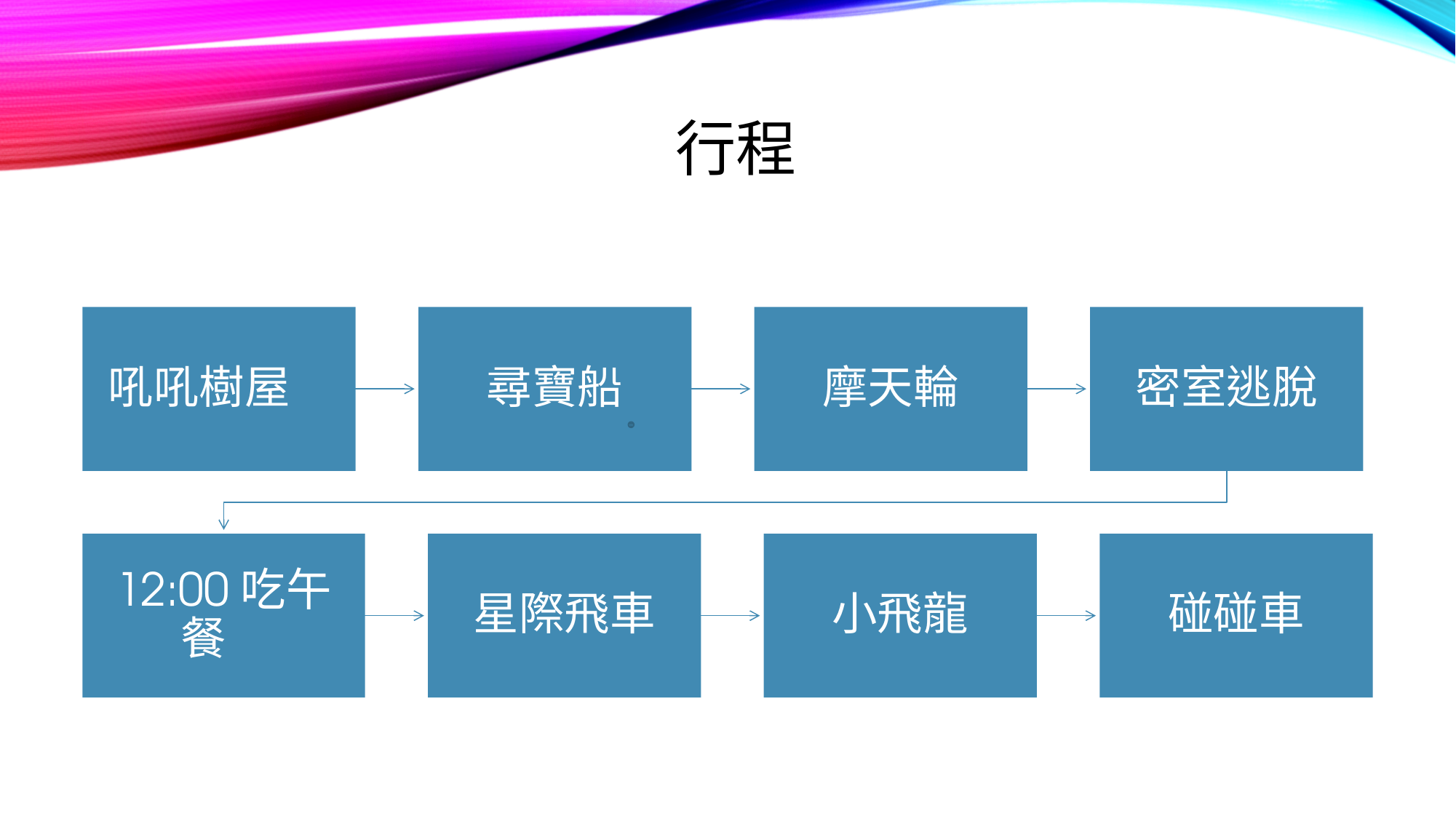

# 行程

吼吼樹屋

尋寶船

摩天輪

密室逃脫

12:00吃午 餐

星際飛車

小飛龍
碰碰車